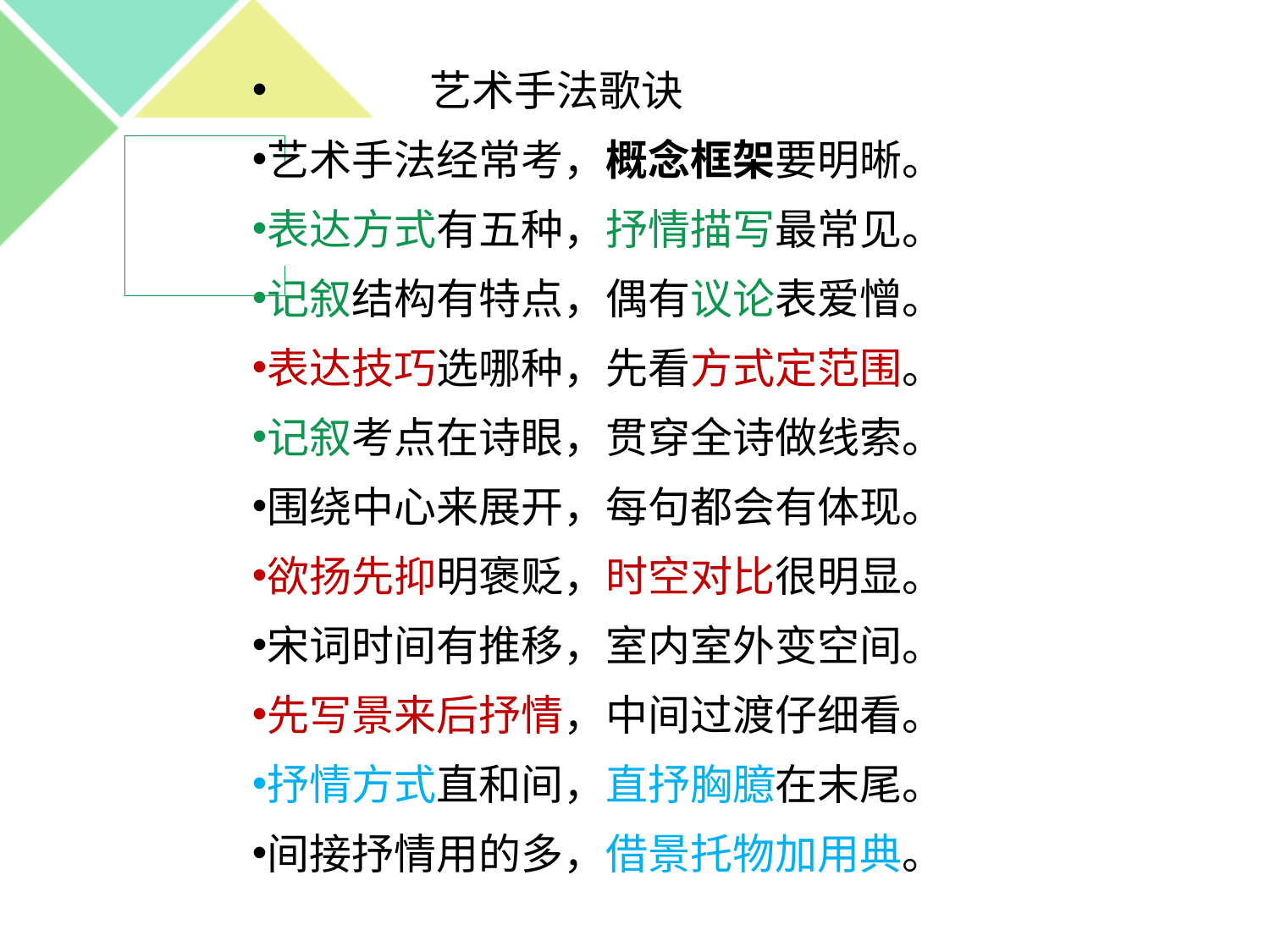

艺术手法歌诀
艺术手法经常考，概念框架要明晰。
表达方式有五种，抒情描写最常见。
记叙结构有特点，偶有议论表爱憎。
表达技巧选哪种，先看方式定范围。
记叙考点在诗眼，贯穿全诗做线索。
围绕中心来展开，每句都会有体现。
欲扬先抑明褒贬，时空对比很明显。
宋词时间有推移，室内室外变空间。
先写景来后抒情，中间过渡仔细看。
抒情方式直和间，直抒胸臆在末尾。
间接抒情用的多，借景托物加用典。